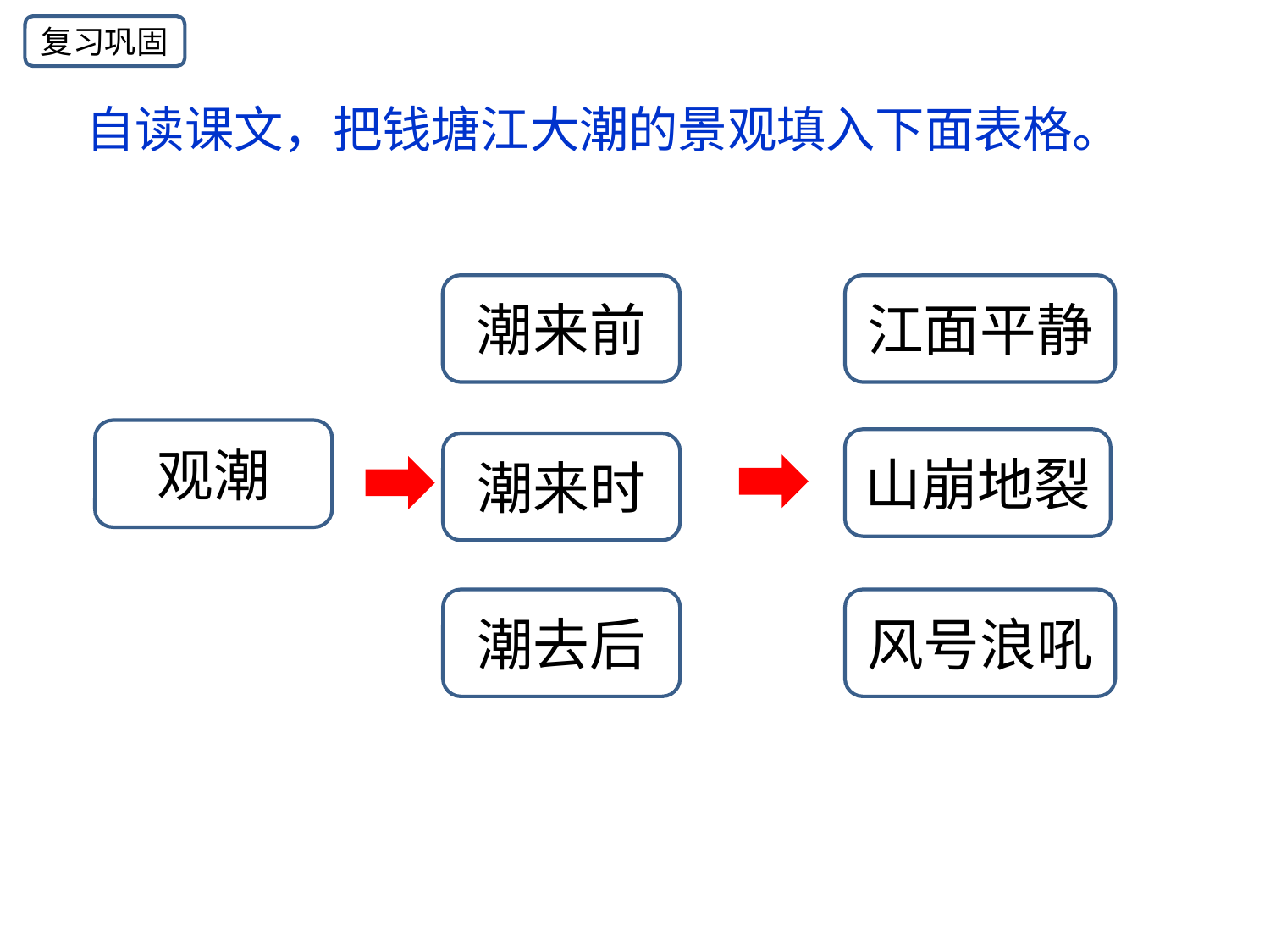

复习巩固
自读课文，把钱塘江大潮的景观填入下面表格。
江面平静
潮来前
观潮
山崩地裂
潮来时

风号浪吼
潮去后